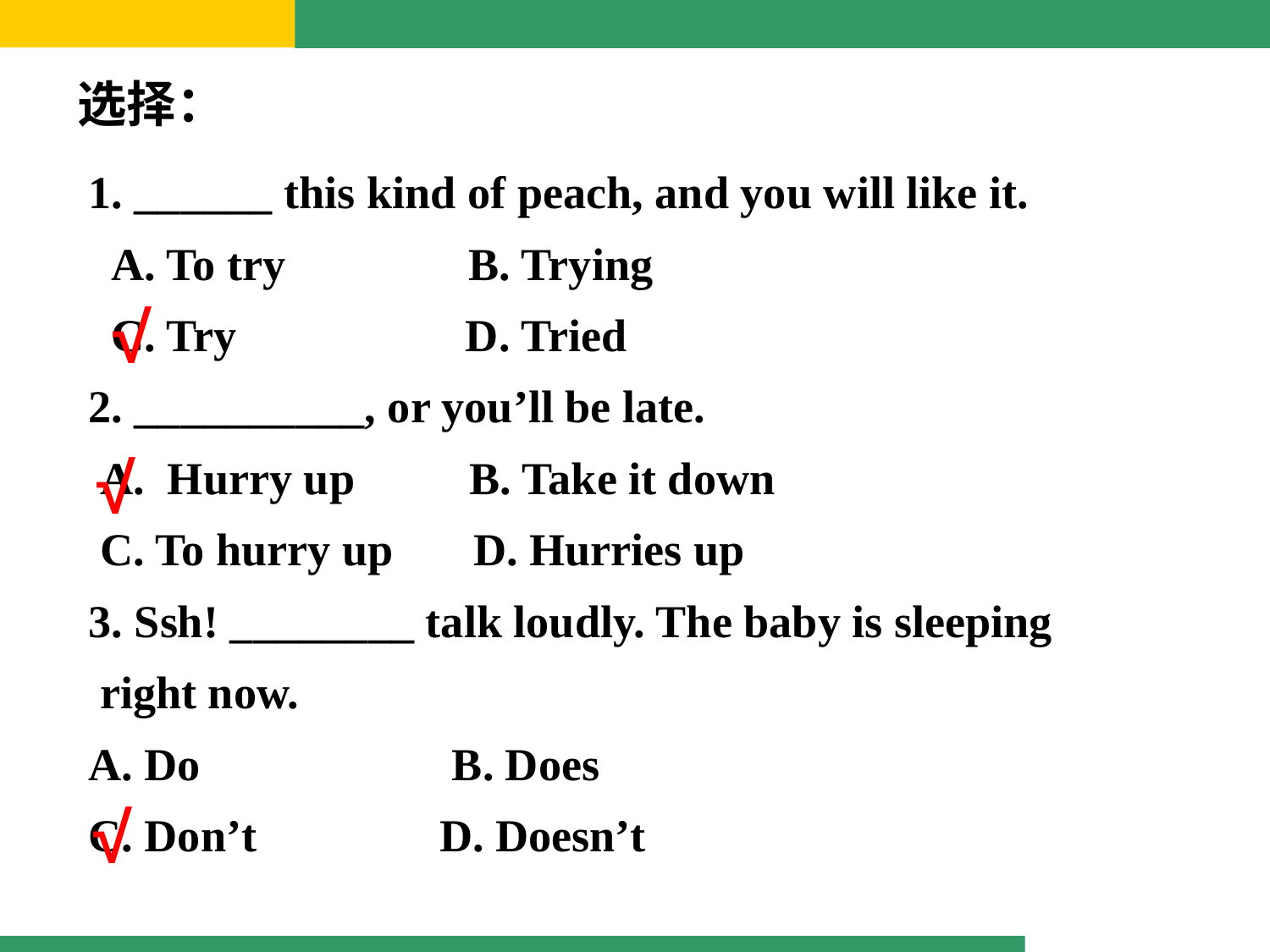

选择：
1. ______ this kind of peach, and you will like it.
  A. To try                B. Trying
  C. Try                    D. Tried
2. __________, or you’ll be late.
 A.  Hurry up          B. Take it down
 C. To hurry up       D. Hurries up
3. Ssh! ________ talk loudly. The baby is sleeping
 right now.
 Do                      B. Does
C. Don’t                D. Doesn’t
√
√
√